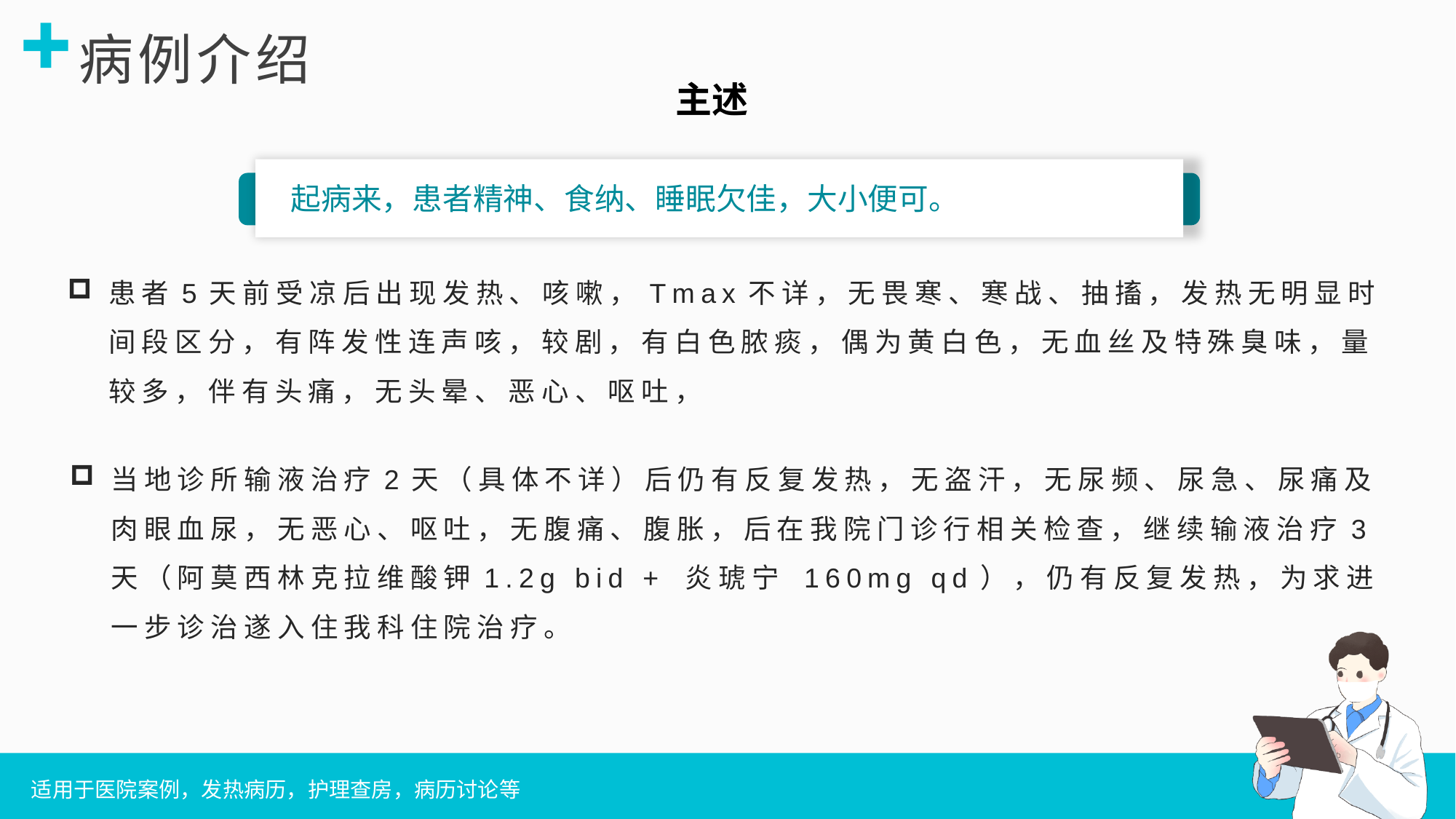

主述

起病来，患者精神、食纳、睡眠欠佳，大小便可。
患者5天前受凉后出现发热、咳嗽，Tmax不详，无畏寒、寒战、抽搐，发热无明显时间段区分，有阵发性连声咳，较剧，有白色脓痰，偶为黄白色，无血丝及特殊臭味，量较多，伴有头痛，无头晕、恶心、呕吐，
当地诊所输液治疗2天（具体不详）后仍有反复发热，无盗汗，无尿频、尿急、尿痛及肉眼血尿，无恶心、呕吐，无腹痛、腹胀，后在我院门诊行相关检查，继续输液治疗3天（阿莫西林克拉维酸钾1.2g bid + 炎琥宁 160mg qd），仍有反复发热，为求进一步诊治遂入住我科住院治疗。